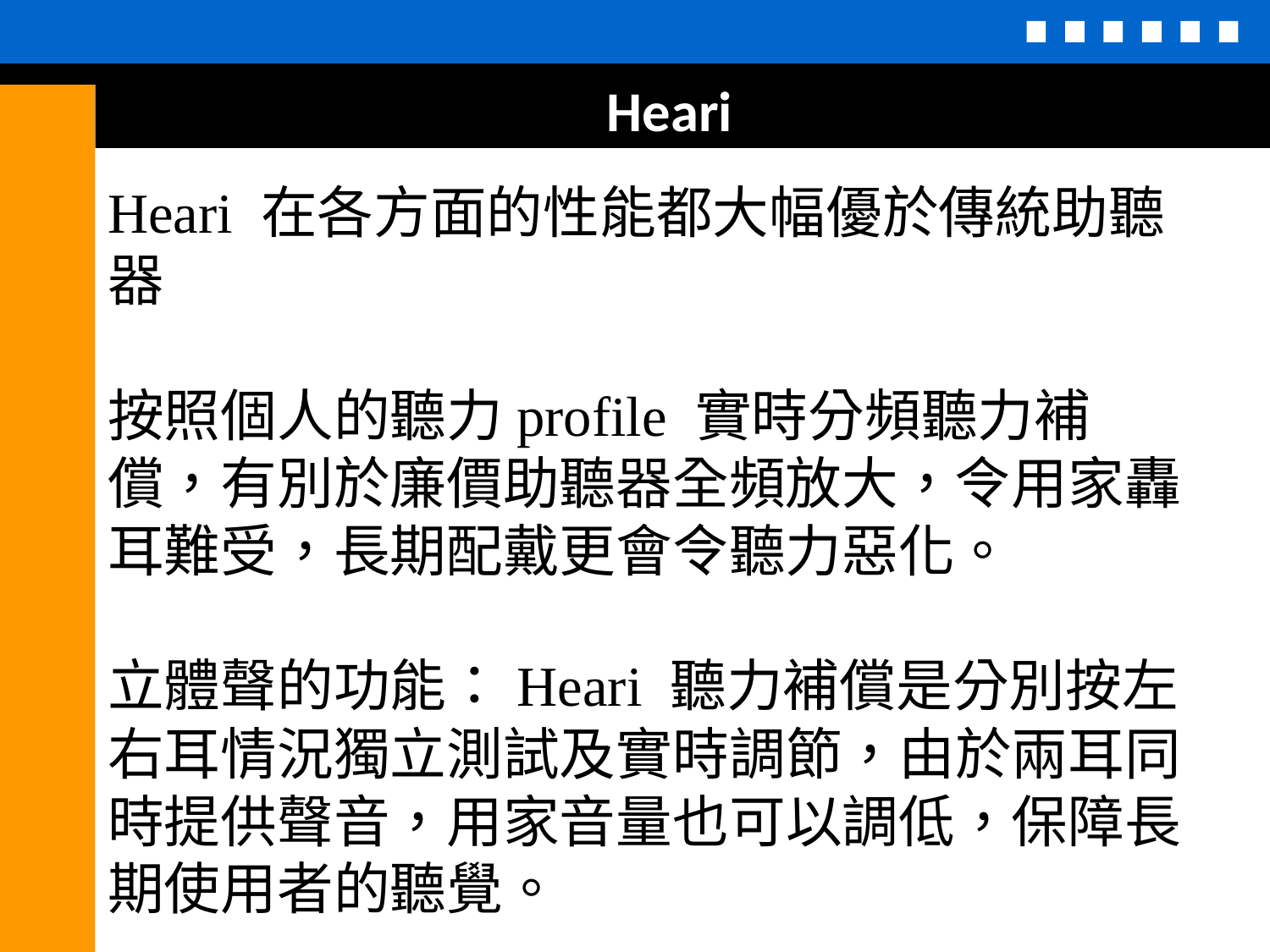

Heari
Heari 在各方面的性能都大幅優於傳統助聽器

按照個人的聽力profile 實時分頻聽力補償，有別於廉價助聽器全頻放大，令用家轟耳難受，長期配戴更會令聽力惡化。

立體聲的功能：Heari 聽力補償是分別按左右耳情況獨立測試及實時調節，由於兩耳同時提供聲音，用家音量也可以調低，保障長期使用者的聽覺。